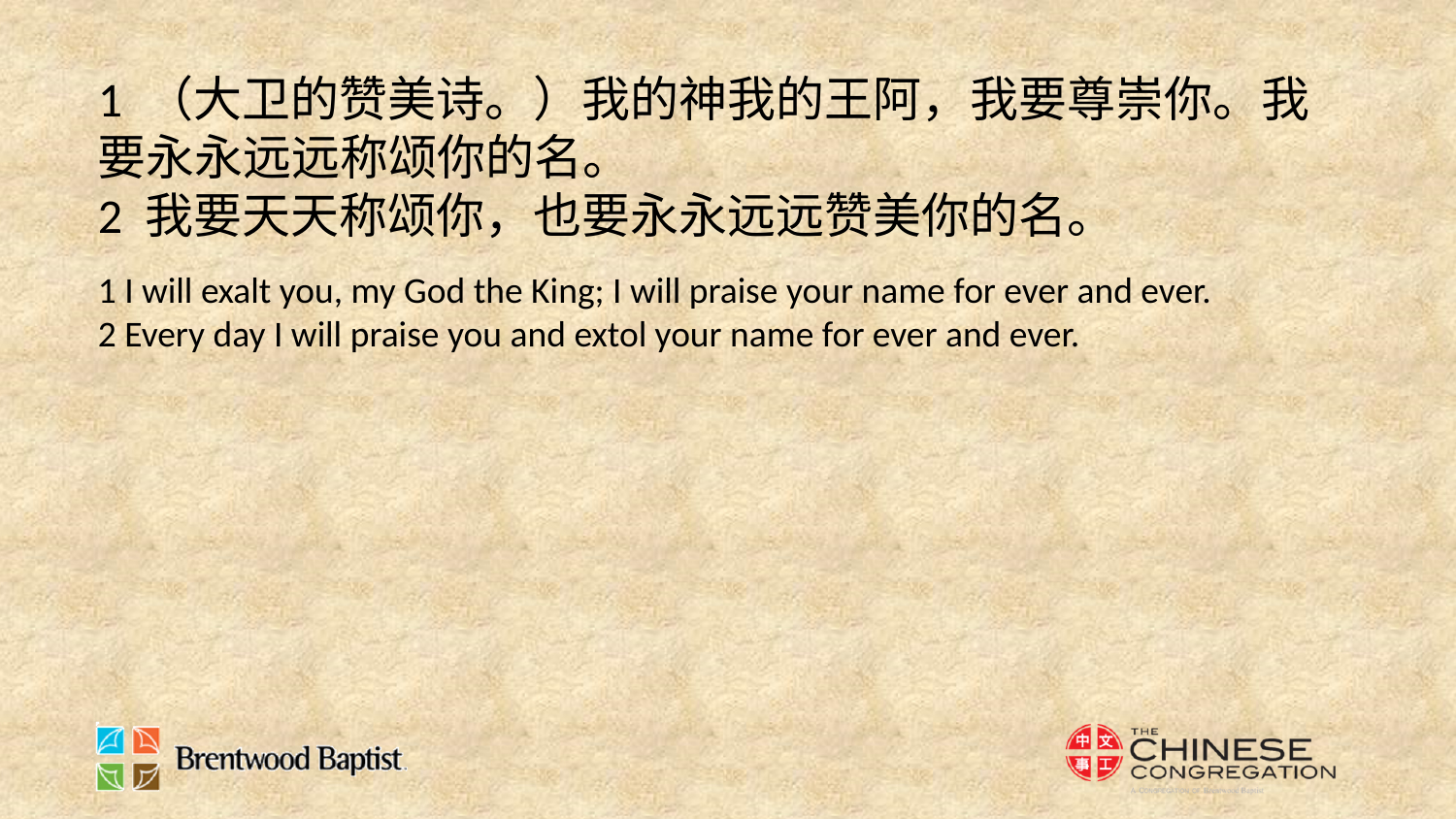

1 （大卫的赞美诗。）我的神我的王阿，我要尊崇你。我要永永远远称颂你的名。
2 我要天天称颂你，也要永永远远赞美你的名。

1 I will exalt you, my God the King; I will praise your name for ever and ever.
2 Every day I will praise you and extol your name for ever and ever.